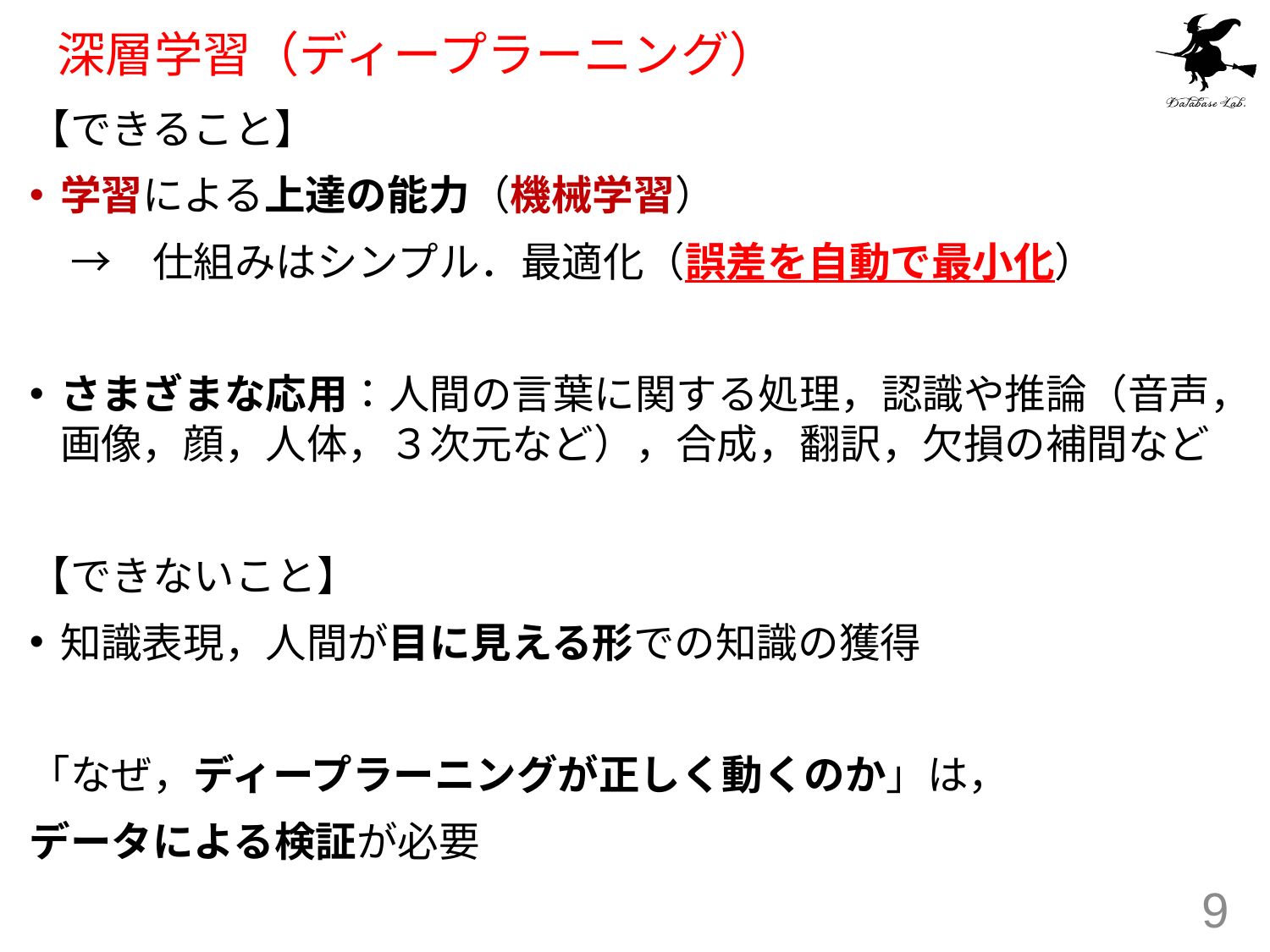

# 深層学習（ディープラーニング）
【できること】
学習による上達の能力（機械学習）
　→　仕組みはシンプル．最適化（誤差を自動で最小化）

さまざまな応用：人間の言葉に関する処理，認識や推論（音声，画像，顔，人体，３次元など），合成，翻訳，欠損の補間など

【できないこと】
知識表現，人間が目に見える形での知識の獲得

「なぜ，ディープラーニングが正しく動くのか」は，
データによる検証が必要

9